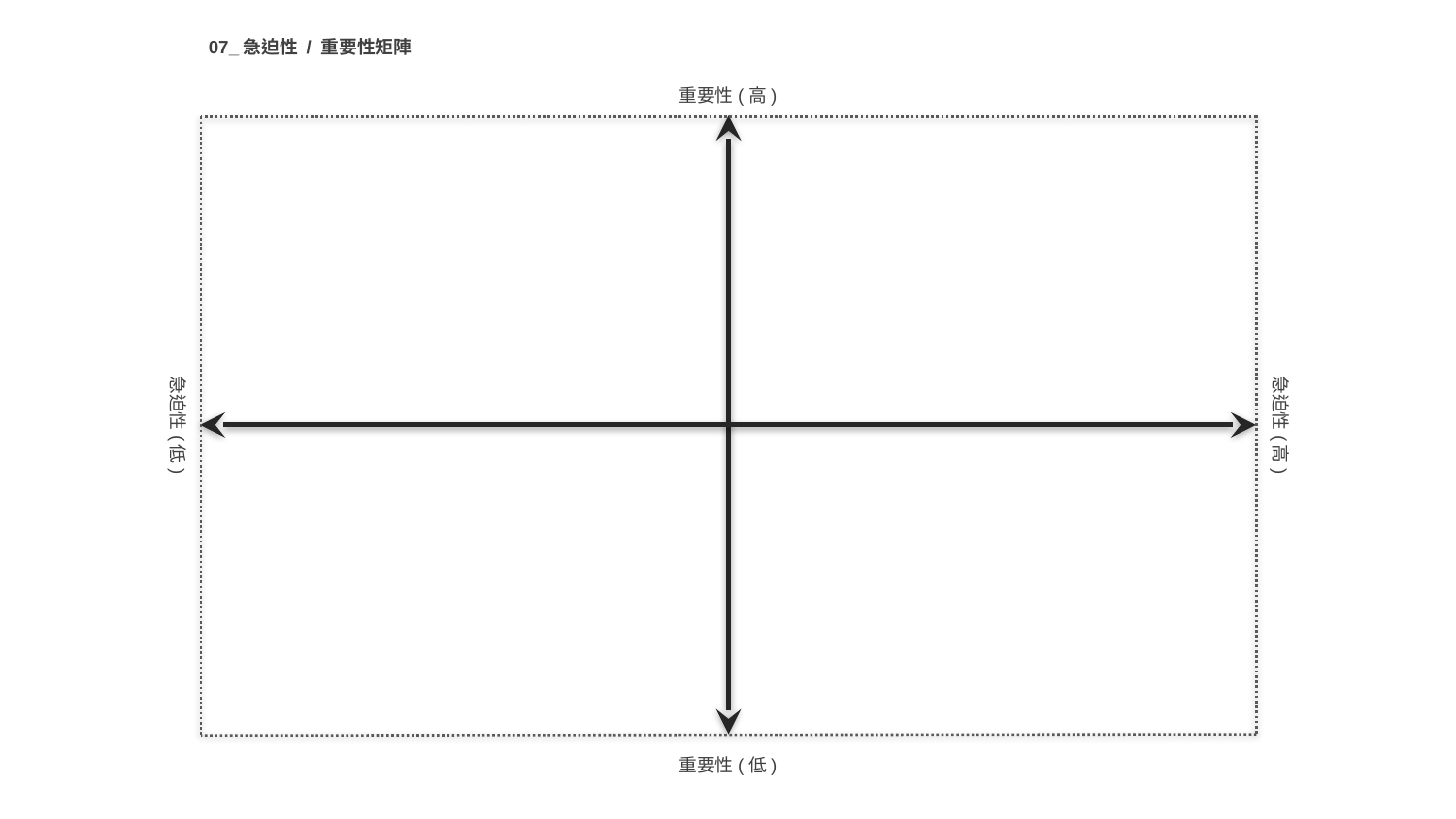

07_急迫性 / 重要性矩陣
重要性(高)
急迫性(低)
急迫性(高)
重要性(低)